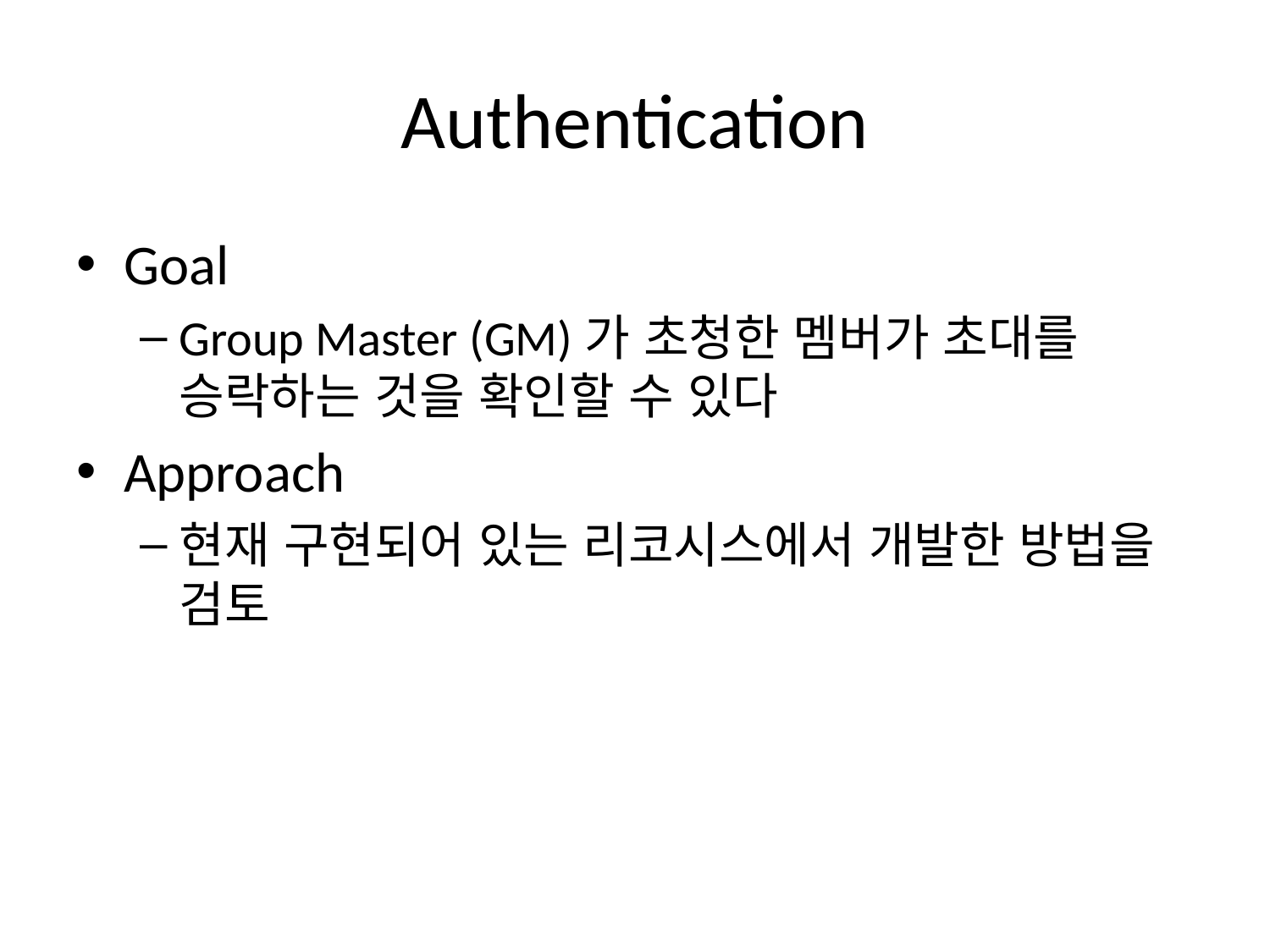

# Authentication
Goal
Group Master (GM)가 초청한 멤버가 초대를 승락하는 것을 확인할 수 있다
Approach
현재 구현되어 있는 리코시스에서 개발한 방법을 검토